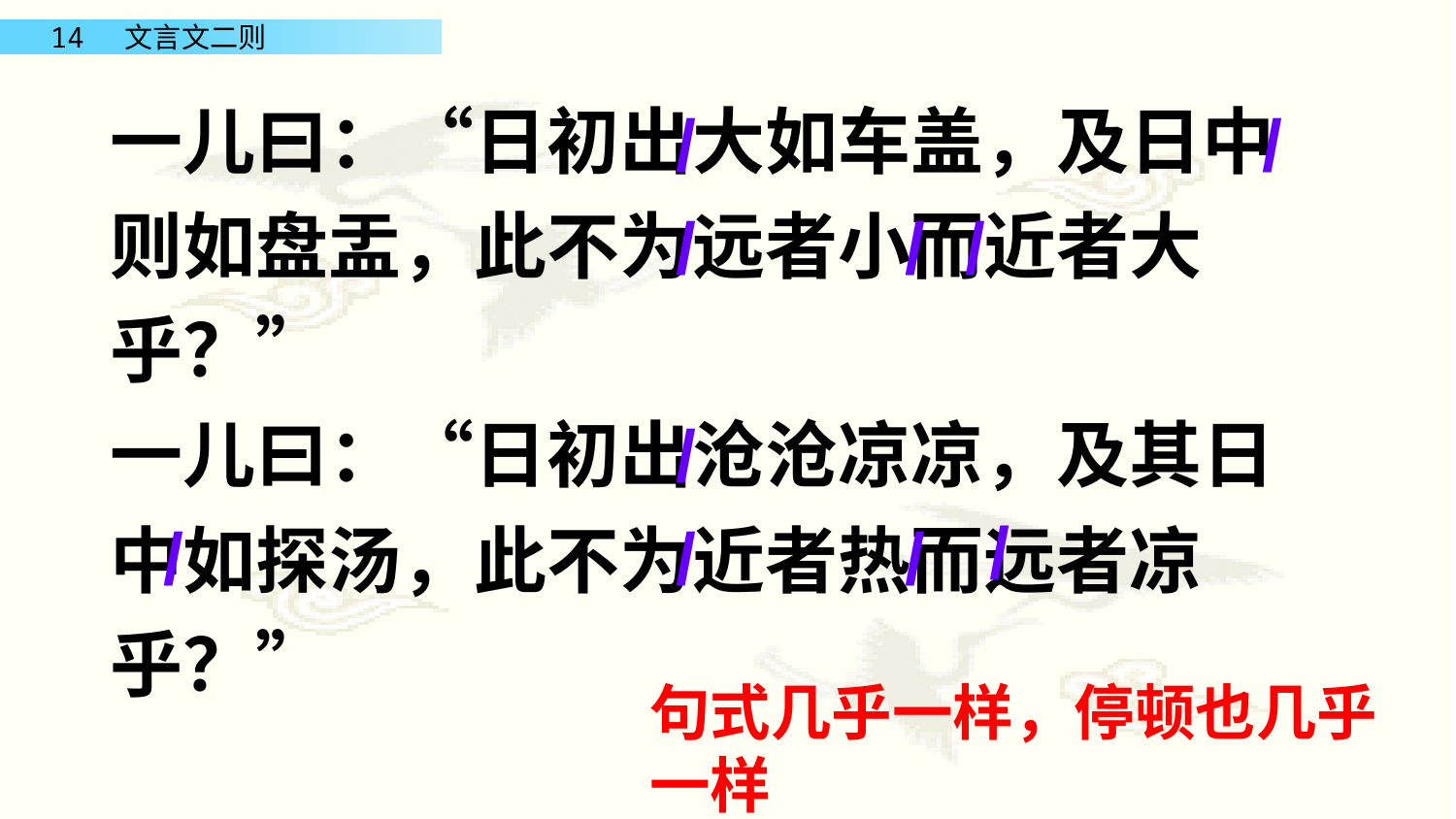

一儿曰：“日初出大如车盖，及日中则如盘盂，此不为远者小而近者大乎？”
一儿曰：“日初出沧沧凉凉，及其日中如探汤，此不为近者热而远者凉乎？”
/
/
/
/
/
/
/
/
/
/
句式几乎一样，停顿也几乎一样